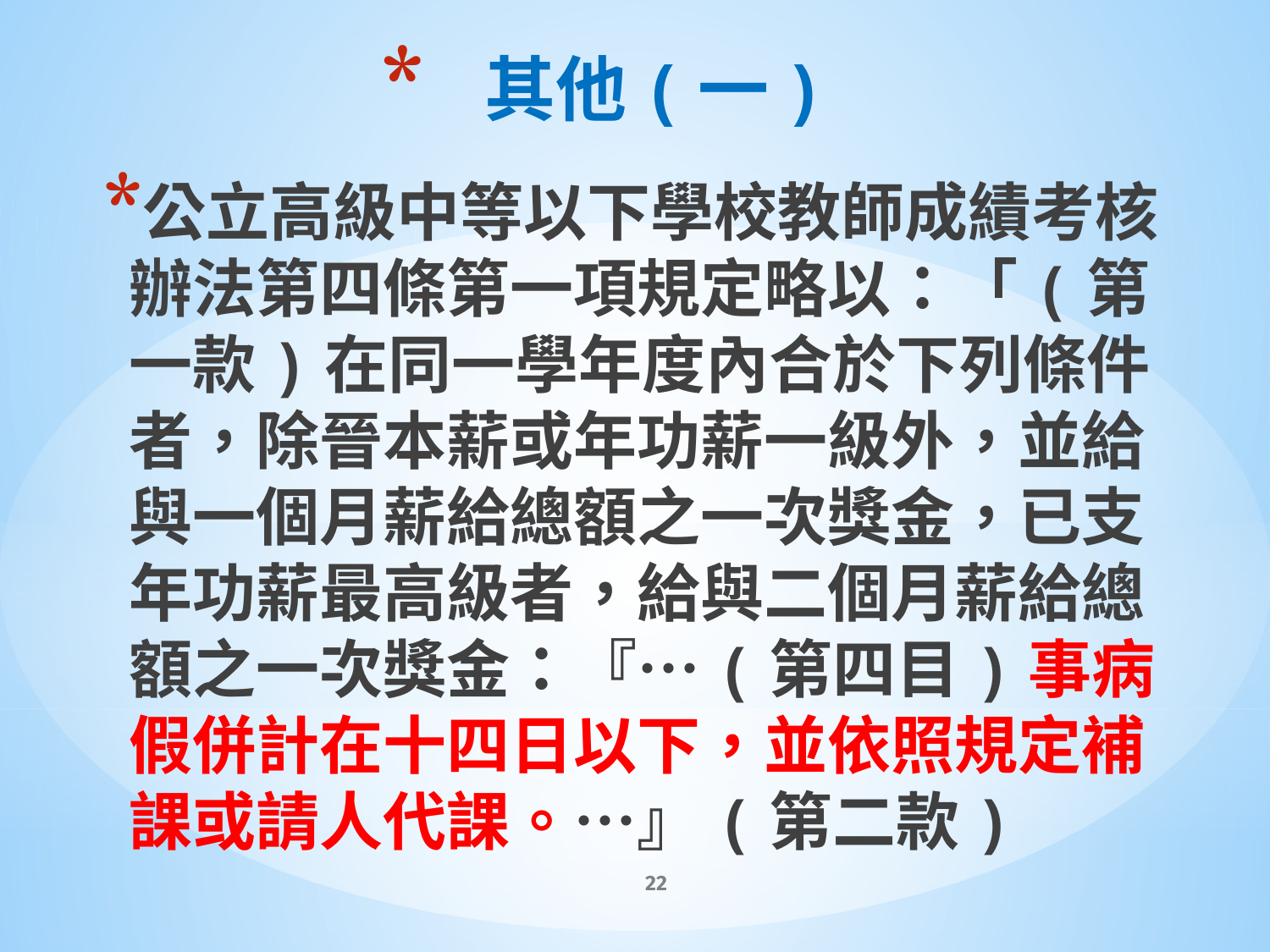

# 其他(一)
公立高級中等以下學校教師成績考核辦法第四條第一項規定略以：「(第一款)在同一學年度內合於下列條件者，除晉本薪或年功薪一級外，並給與一個月薪給總額之一次獎金，已支年功薪最高級者，給與二個月薪給總額之一次獎金：『…(第四目)事病假併計在十四日以下，並依照規定補課或請人代課。…』(第二款)
22